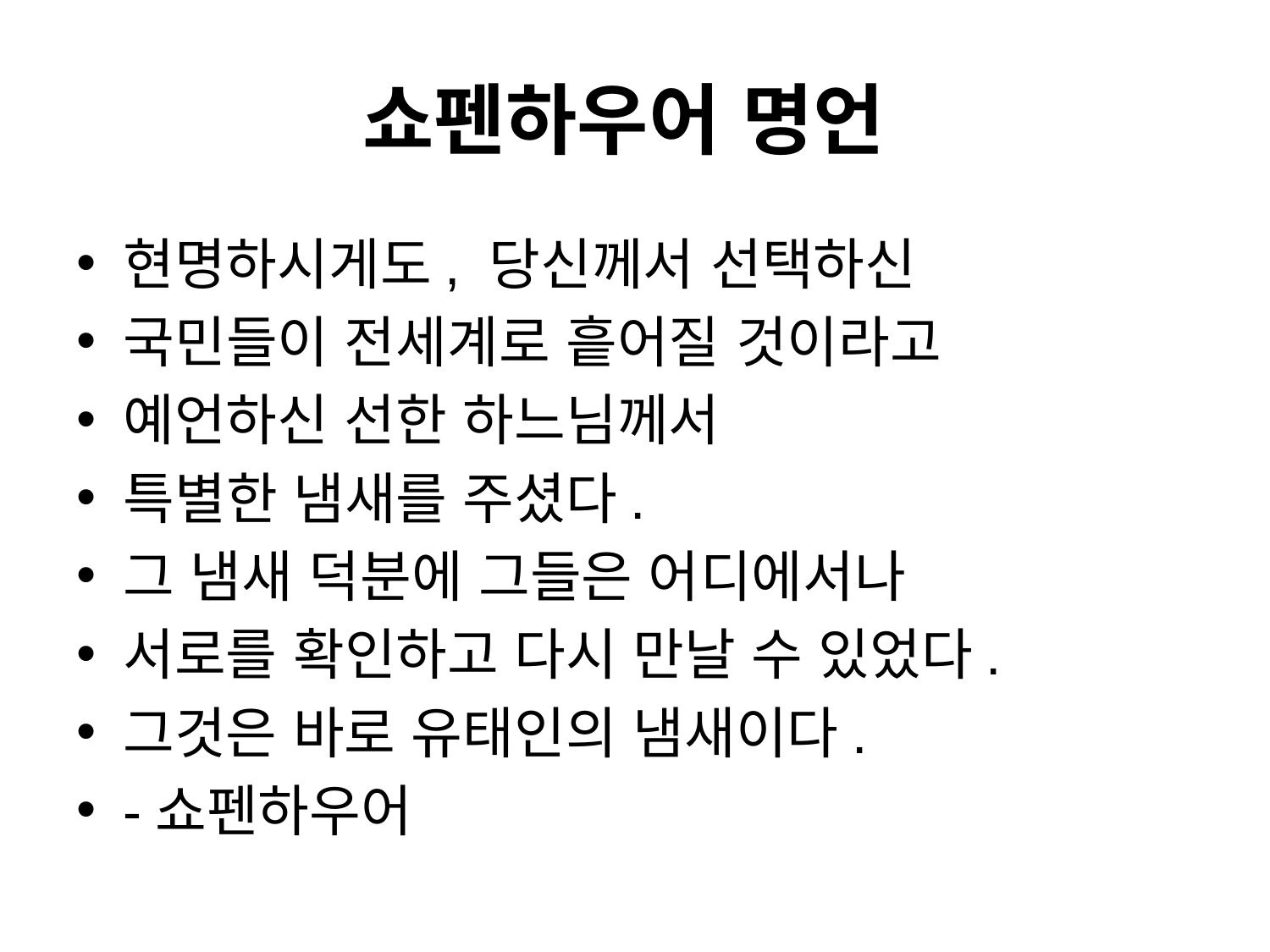

# 쇼펜하우어 명언
현명하시게도, 당신께서 선택하신
국민들이 전세계로 흩어질 것이라고
예언하신 선한 하느님께서
특별한 냄새를 주셨다.
그 냄새 덕분에 그들은 어디에서나
서로를 확인하고 다시 만날 수 있었다.
그것은 바로 유태인의 냄새이다.
-쇼펜하우어